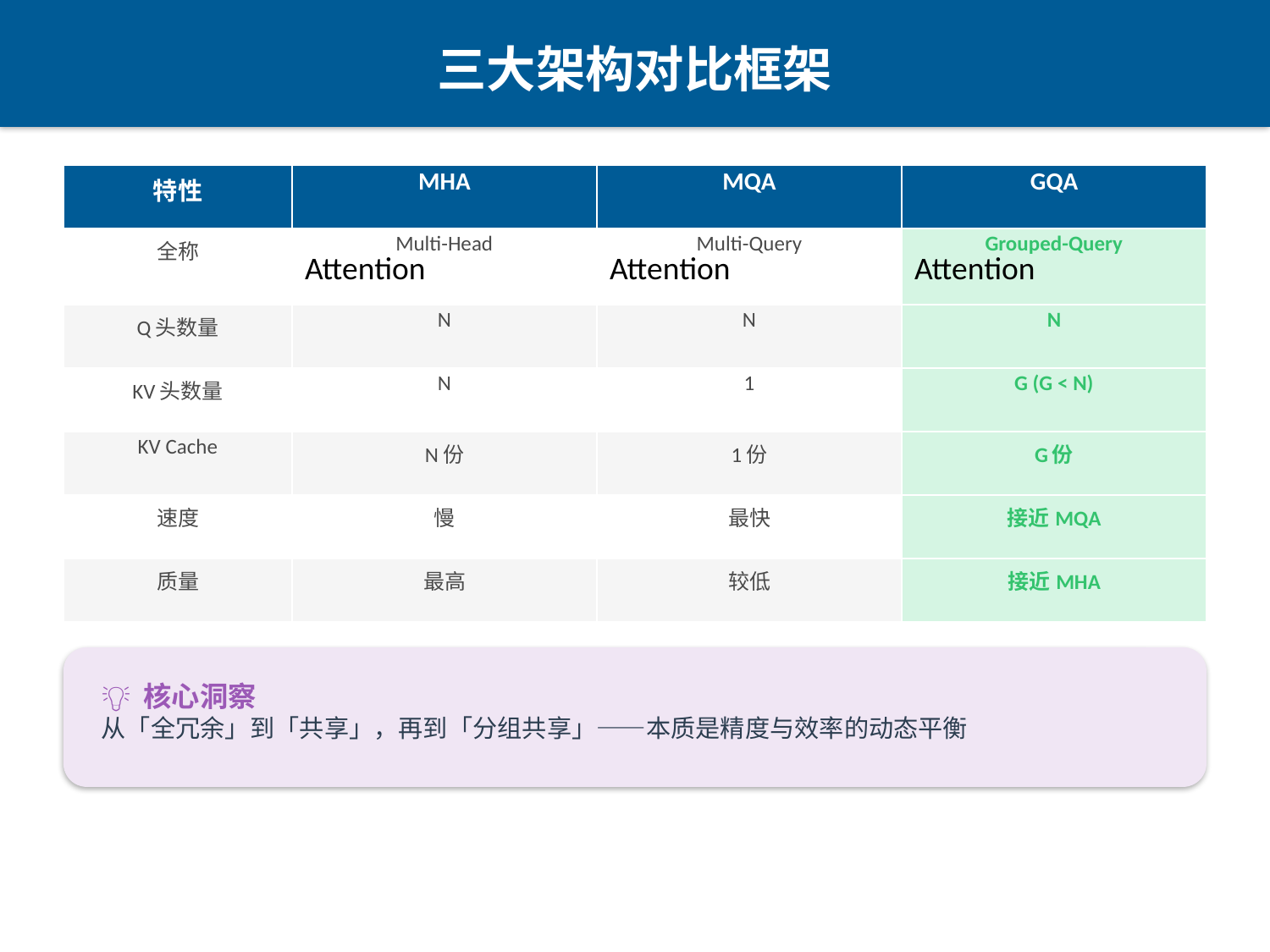

三大架构对比框架
| 特性 | MHA | MQA | GQA |
| --- | --- | --- | --- |
| 全称 | Multi-Head Attention | Multi-Query Attention | Grouped-Query Attention |
| Q头数量 | N | N | N |
| KV头数量 | N | 1 | G (G < N) |
| KV Cache | N份 | 1份 | G份 |
| 速度 | 慢 | 最快 | 接近MQA |
| 质量 | 最高 | 较低 | 接近MHA |

💡 核心洞察
从「全冗余」到「共享」，再到「分组共享」——本质是精度与效率的动态平衡